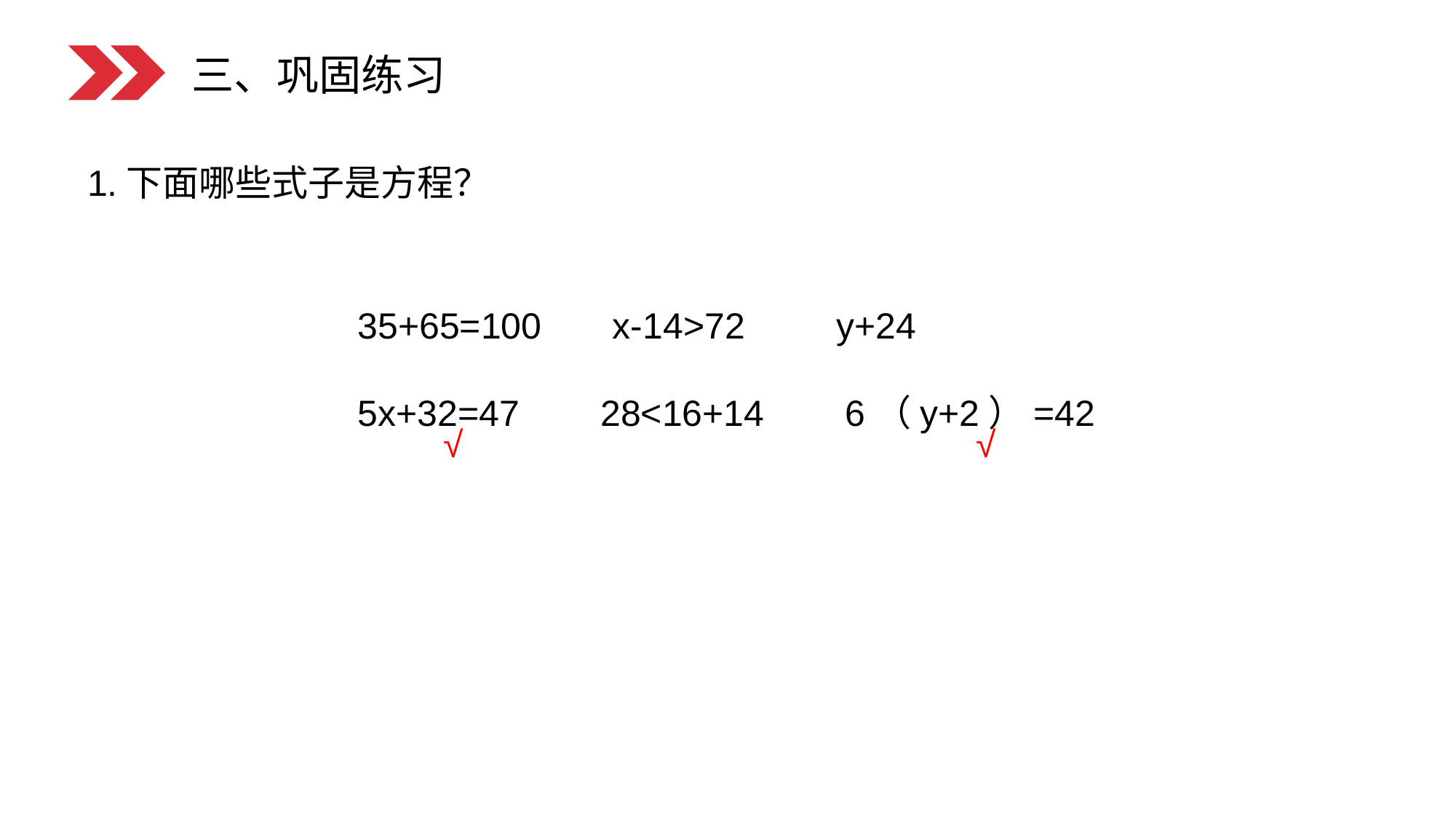

三、巩固练习
1.下面哪些式子是方程？
35+65=100       x-14>72         y+24
5x+32=47        28<16+14        6（y+2）=42
√
√